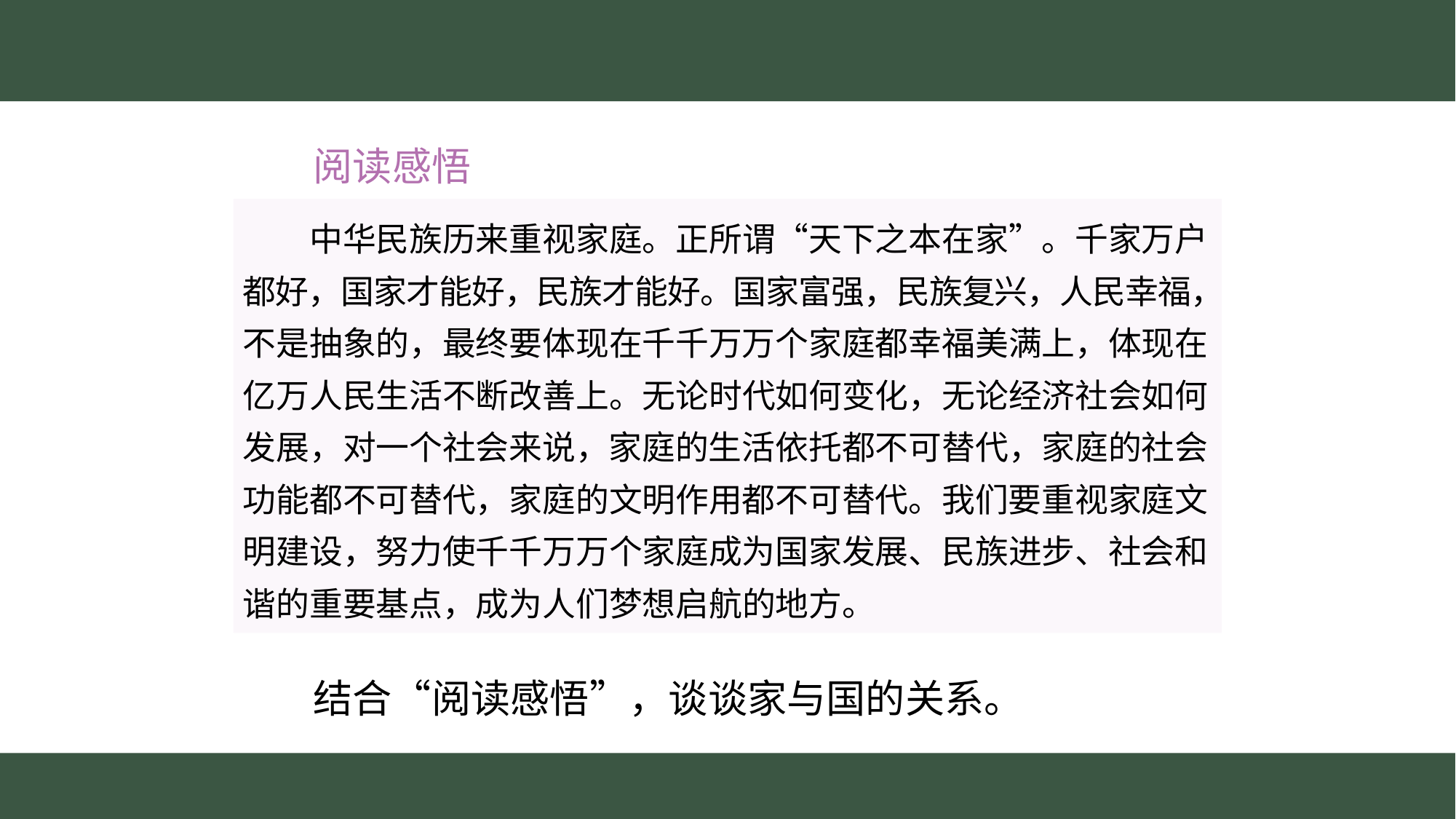

阅读感悟

　　中华民族历来重视家庭。正所谓“天下之本在家”。千家万户
都好，国家才能好，民族才能好。国家富强，民族复兴，人民幸福，
不是抽象的，最终要体现在千千万万个家庭都幸福美满上，体现在
亿万人民生活不断改善上。无论时代如何变化，无论经济社会如何
发展，对一个社会来说，家庭的生活依托都不可替代，家庭的社会
功能都不可替代，家庭的文明作用都不可替代。我们要重视家庭文
明建设，努力使千千万万个家庭成为国家发展、民族进步、社会和
谐的重要基点，成为人们梦想启航的地方。
　　结合“阅读感悟”，谈谈家与国的关系。